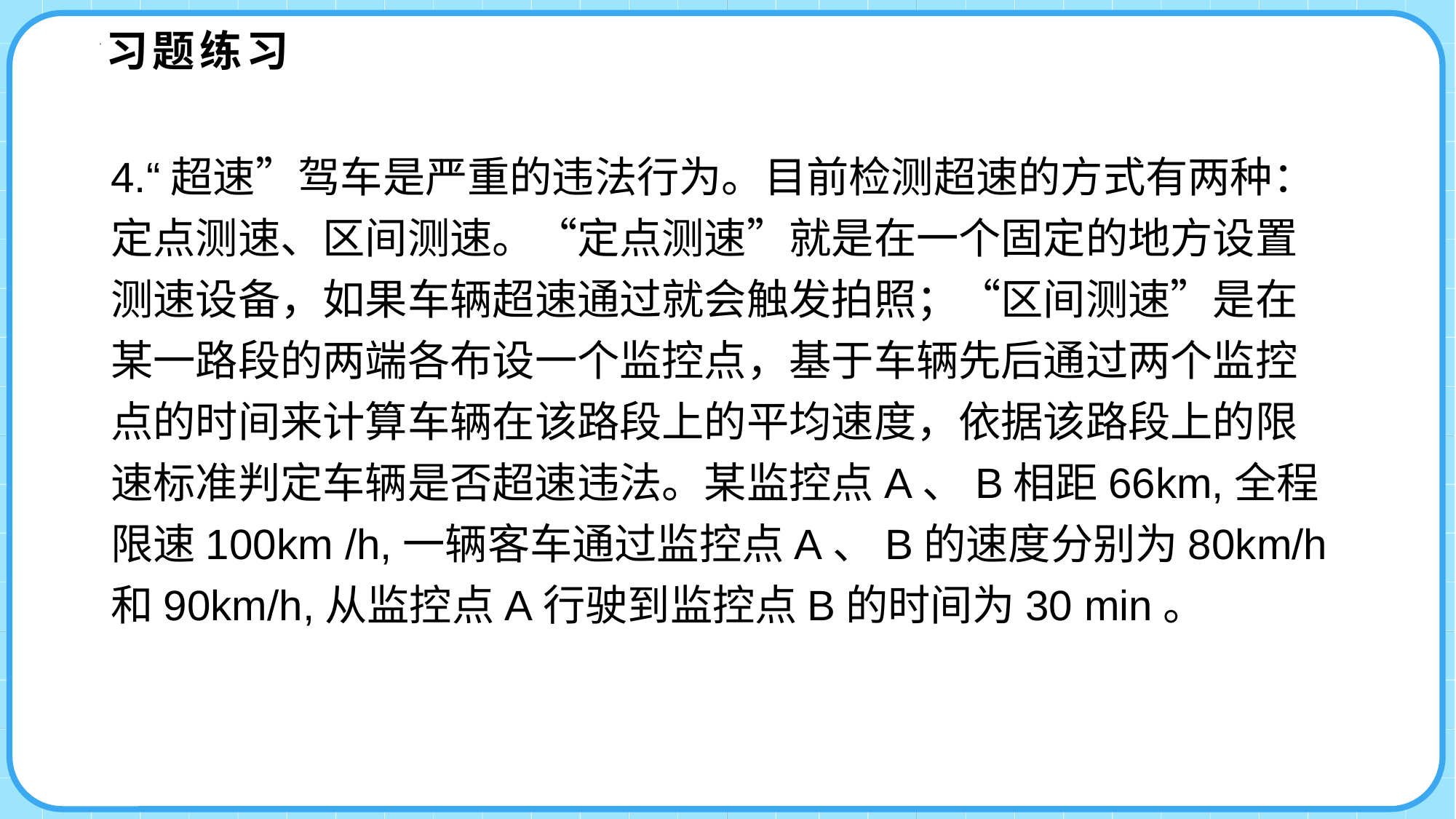

习题练习
4.“超速”驾车是严重的违法行为。目前检测超速的方式有两种：定点测速、区间测速。“定点测速”就是在一个固定的地方设置测速设备，如果车辆超速通过就会触发拍照；“区间测速”是在某一路段的两端各布设一个监控点，基于车辆先后通过两个监控点的时间来计算车辆在该路段上的平均速度，依据该路段上的限速标准判定车辆是否超速违法。某监控点A、B相距66km,全程限速100km /h,一辆客车通过监控点A、B的速度分别为80km/h和90km/h,从监控点A行驶到监控点B的时间为30 min。